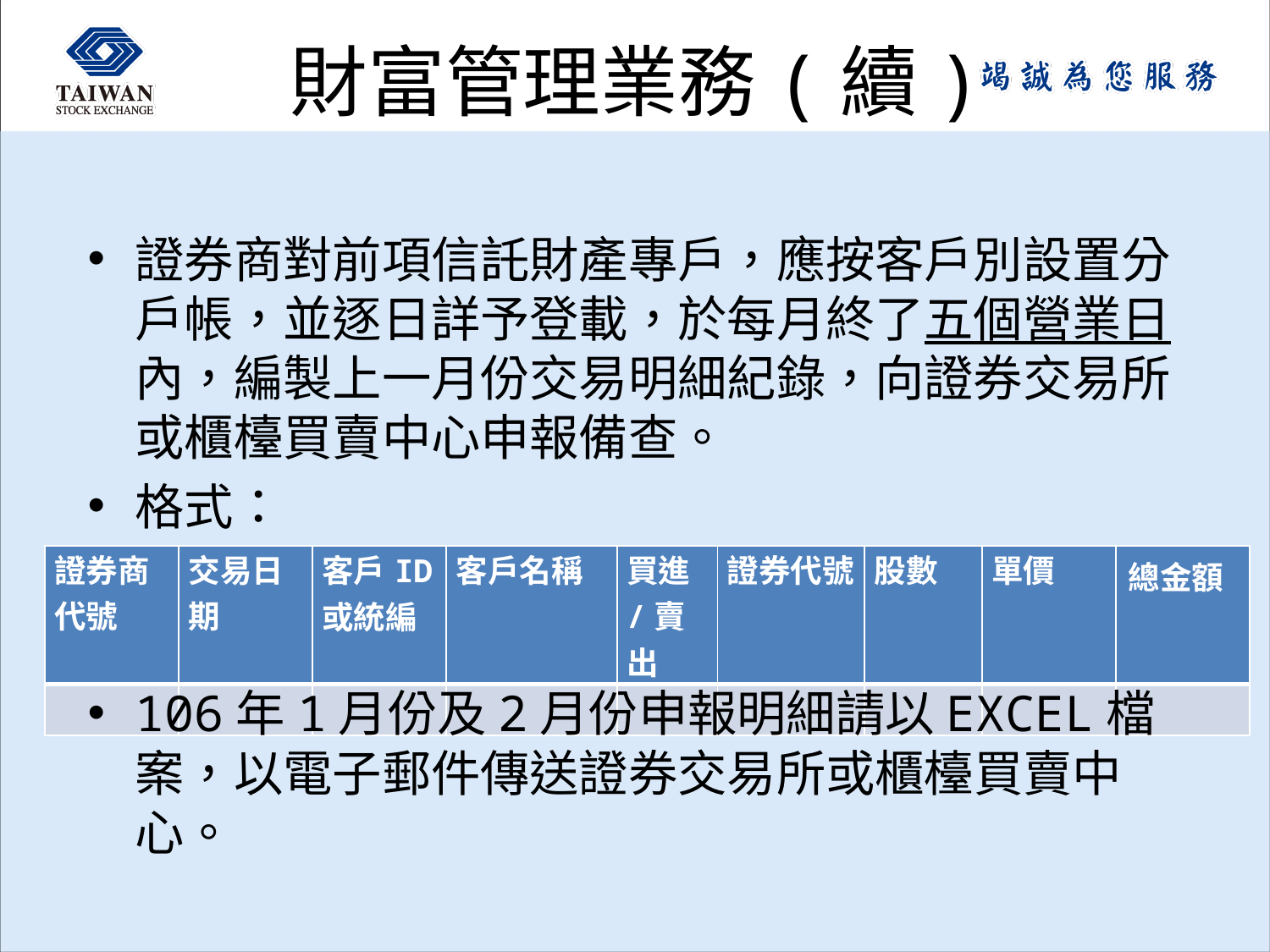

# 財富管理業務(續)
證券商對前項信託財產專戶，應按客戶別設置分戶帳，並逐日詳予登載，於每月終了五個營業日內，編製上一月份交易明細紀錄，向證券交易所或櫃檯買賣中心申報備查。
格式：

106年1月份及2月份申報明細請以EXCEL檔案，以電子郵件傳送證券交易所或櫃檯買賣中心。
| 證券商代號 | 交易日期 | 客戶ID或統編 | 客戶名稱 | 買進/賣出 | 證券代號 | 股數 | 單價 | 總金額 |
| --- | --- | --- | --- | --- | --- | --- | --- | --- |
|  |  |  |  |  |  |  |  |  |